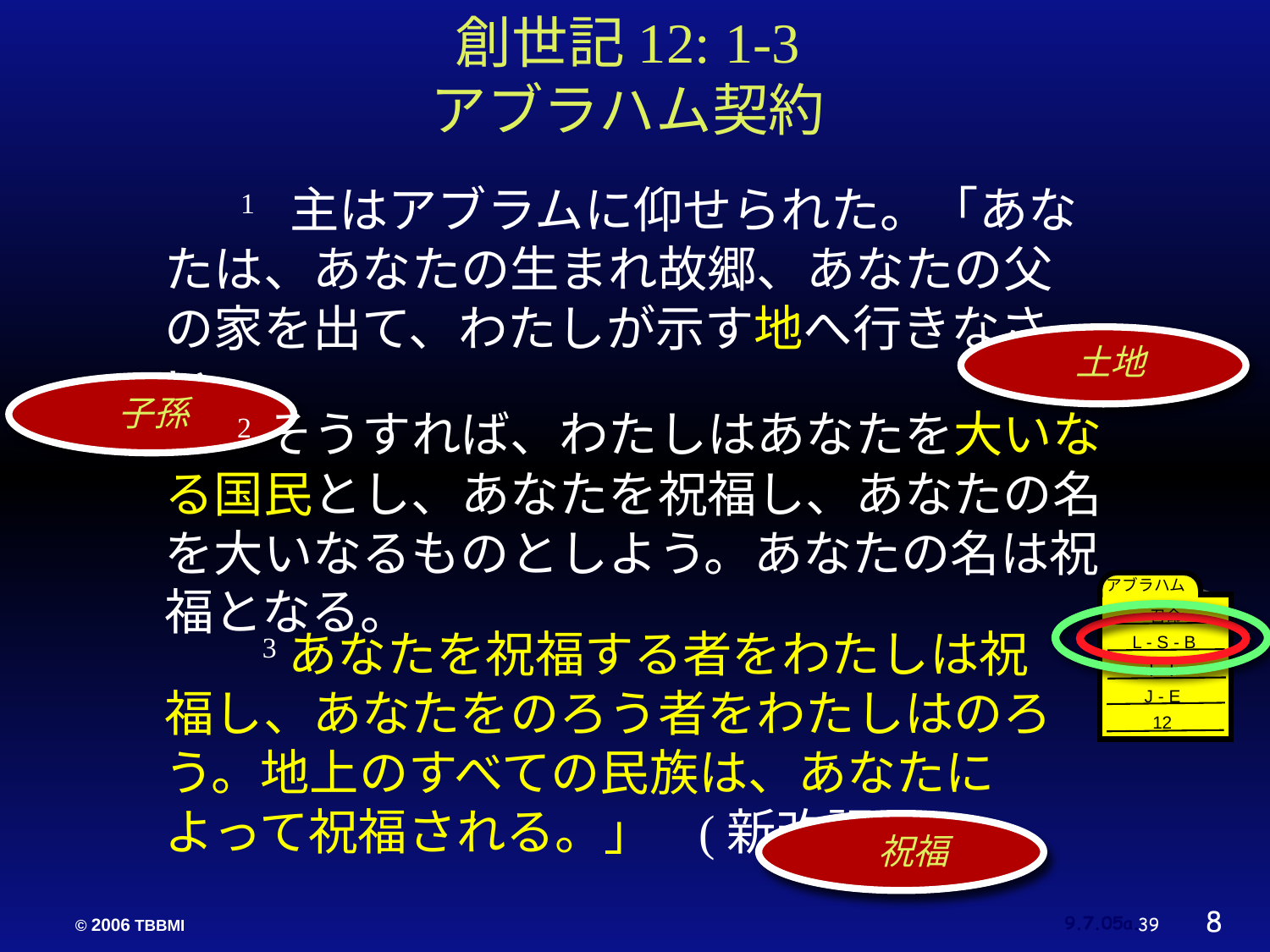

創世記12: 1-3
アブラハム契約

	 1  主はアブラムに仰せられた。「あなたは、あなたの生まれ故郷、あなたの父の家を出て、わたしが示す地へ行きなさい。

土地

子孫
	 2そうすれば、わたしはあなたを大いなる国民とし、あなたを祝福し、あなたの名を大いなるものとしよう。あなたの名は祝福となる。
アブラハム

召命

L - S - B

I - I

J - E

12

　　　3あなたを祝福する者をわたしは祝福し、あなたをのろう者をわたしはのろう。地上のすべての民族は、あなたによって祝福される。」   (新改訳)

祝福
8
39